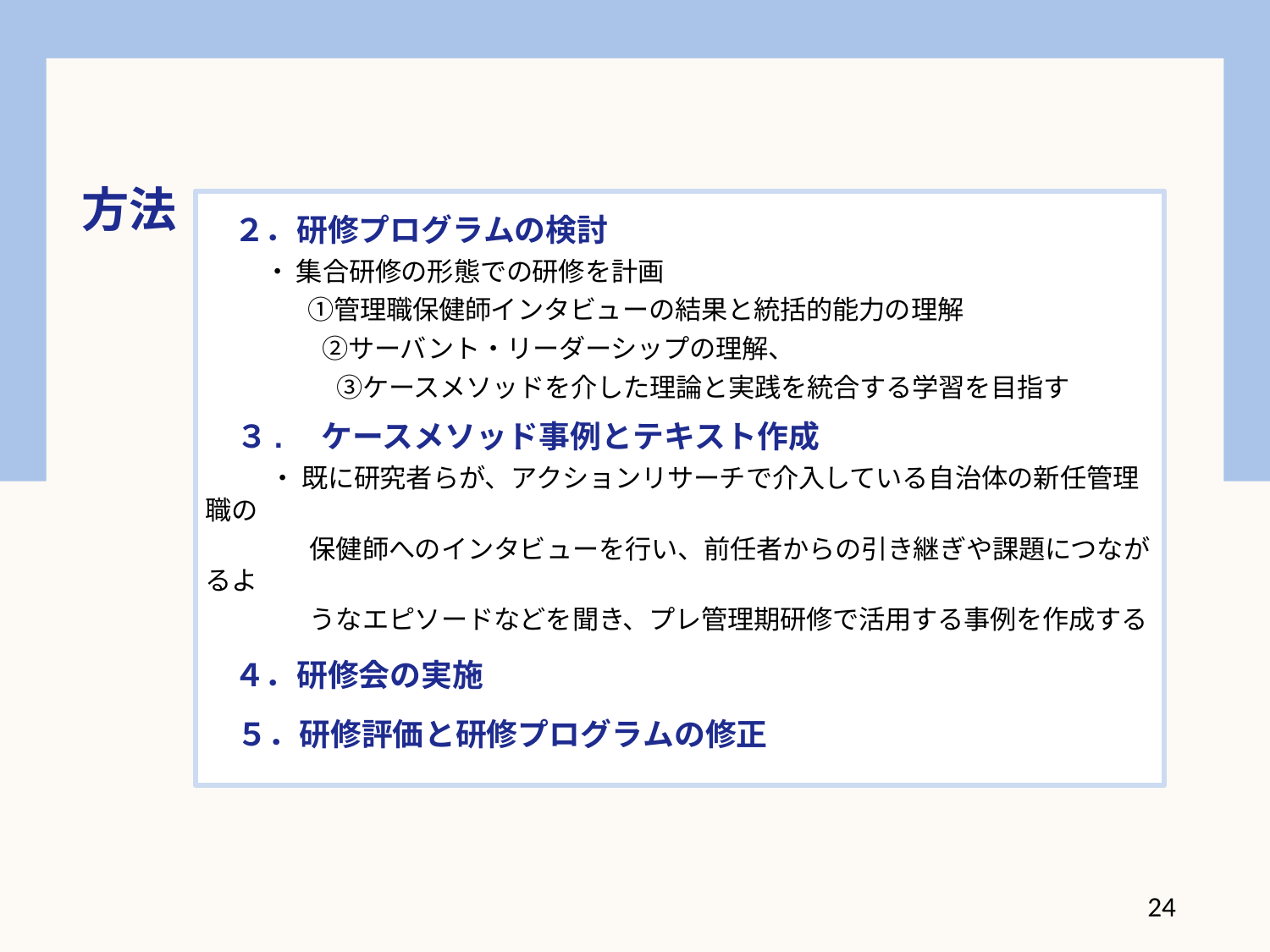

方法

　２．研修プログラムの検討
　　  ・ 集合研修の形態での研修を計画
　　　    ①管理職保健師インタビューの結果と統括的能力の理解
　　　  　➁サーバント・リーダーシップの理解、
　　　　　③ケースメソッドを介した理論と実践を統合する学習を目指す
　３.　ケースメソッド事例とテキスト作成
　　  ・ 既に研究者らが、アクションリサーチで介入している自治体の新任管理職の
　　　　保健師へのインタビューを行い、前任者からの引き継ぎや課題につながるよ
　　　　うなエピソードなどを聞き、プレ管理期研修で活用する事例を作成する
　４．研修会の実施
　５．研修評価と研修プログラムの修正
24